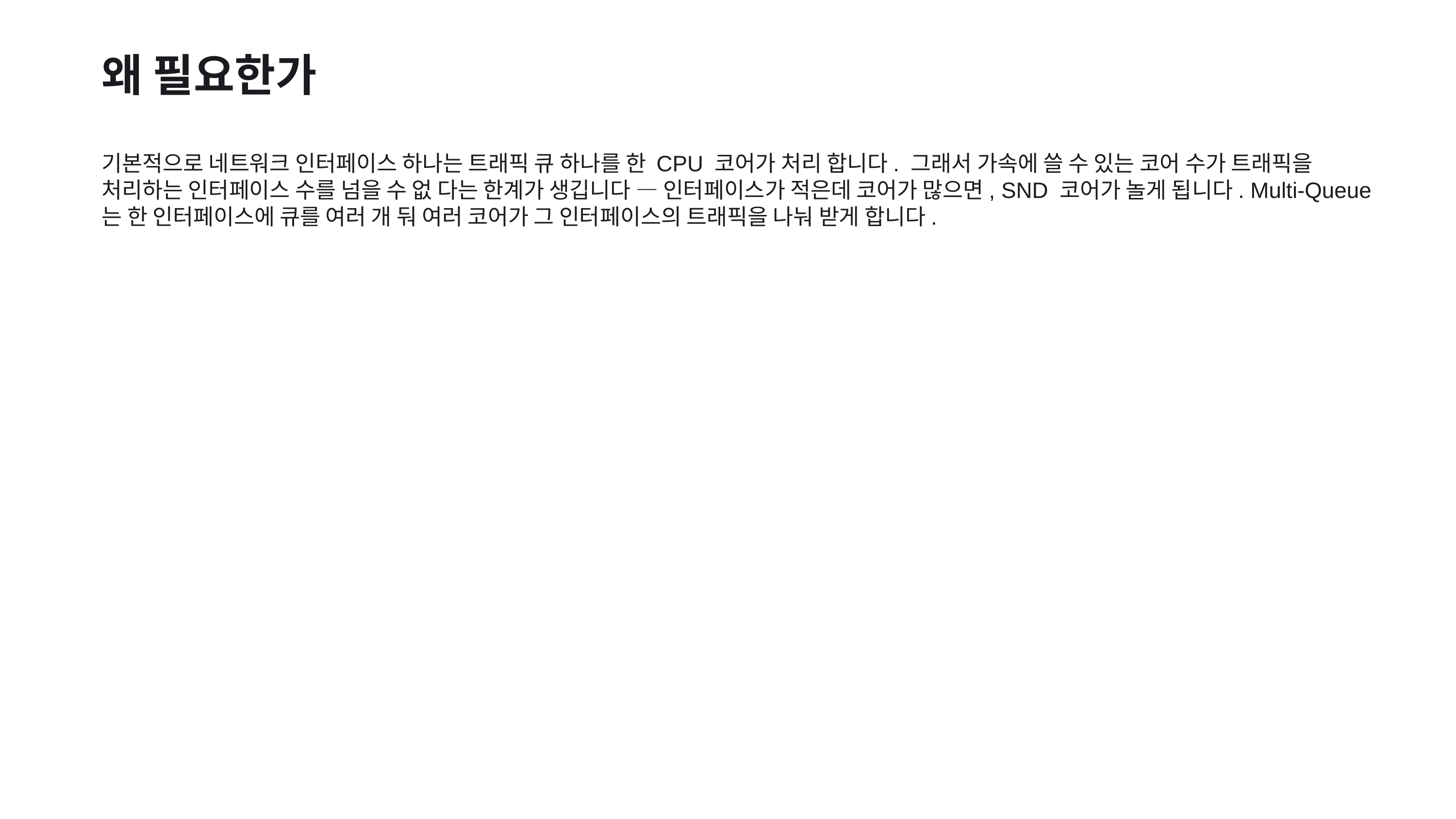

왜 필요한가
기본적으로 네트워크 인터페이스 하나는 트래픽 큐 하나를 한 CPU 코어가 처리 합니다. 그래서 가속에 쓸 수 있는 코어 수가 트래픽을 처리하는 인터페이스 수를 넘을 수 없 다는 한계가 생깁니다 — 인터페이스가 적은데 코어가 많으면, SND 코어가 놀게 됩니다. Multi-Queue 는 한 인터페이스에 큐를 여러 개 둬 여러 코어가 그 인터페이스의 트래픽을 나눠 받게 합니다.